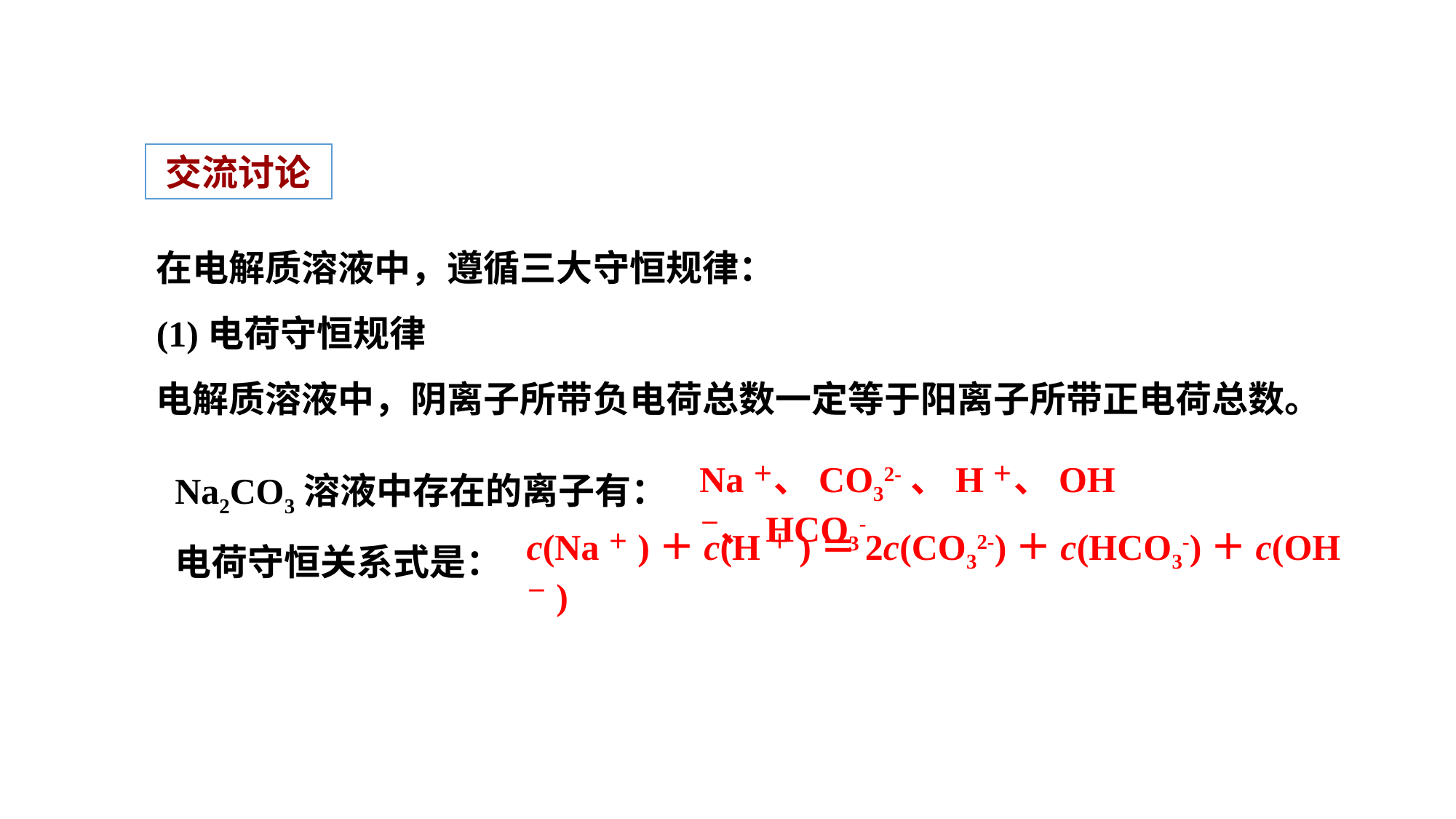

交流讨论
在电解质溶液中，遵循三大守恒规律：
(1)电荷守恒规律
电解质溶液中，阴离子所带负电荷总数一定等于阳离子所带正电荷总数。
Na2CO3溶液中存在的离子有：电荷守恒关系式是：
Na＋、CO32-、H＋、OH－、HCO3-
c(Na＋)＋c(H＋)＝2c(CO32-)＋c(HCO3-)＋c(OH－)